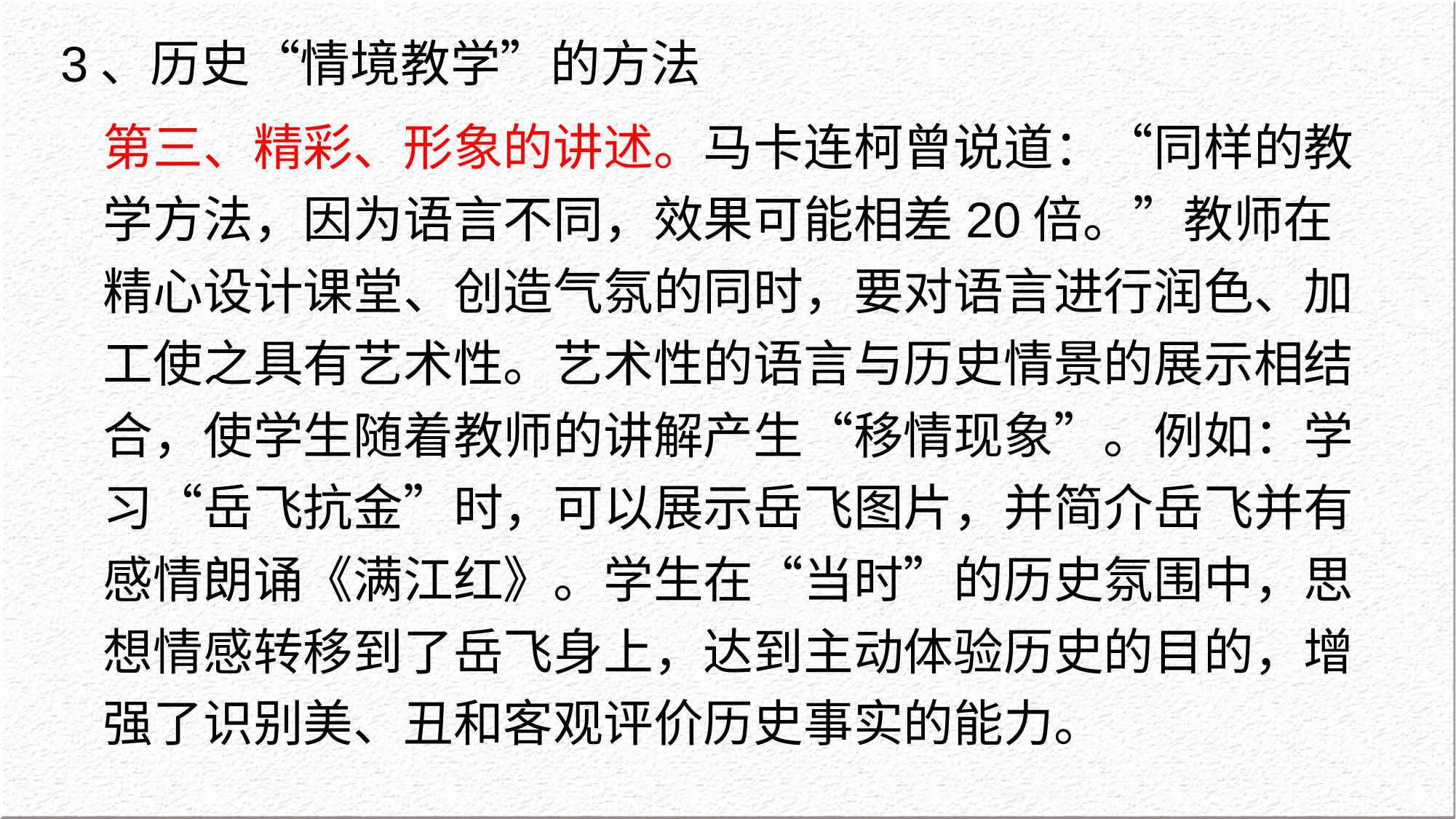

3、历史“情境教学”的方法
第三、精彩、形象的讲述。马卡连柯曾说道：“同样的教学方法，因为语言不同，效果可能相差20倍。”教师在精心设计课堂、创造气氛的同时，要对语言进行润色、加工使之具有艺术性。艺术性的语言与历史情景的展示相结合，使学生随着教师的讲解产生“移情现象”。例如：学习“岳飞抗金”时，可以展示岳飞图片，并简介岳飞并有感情朗诵《满江红》。学生在“当时”的历史氛围中，思想情感转移到了岳飞身上，达到主动体验历史的目的，增强了识别美、丑和客观评价历史事实的能力。